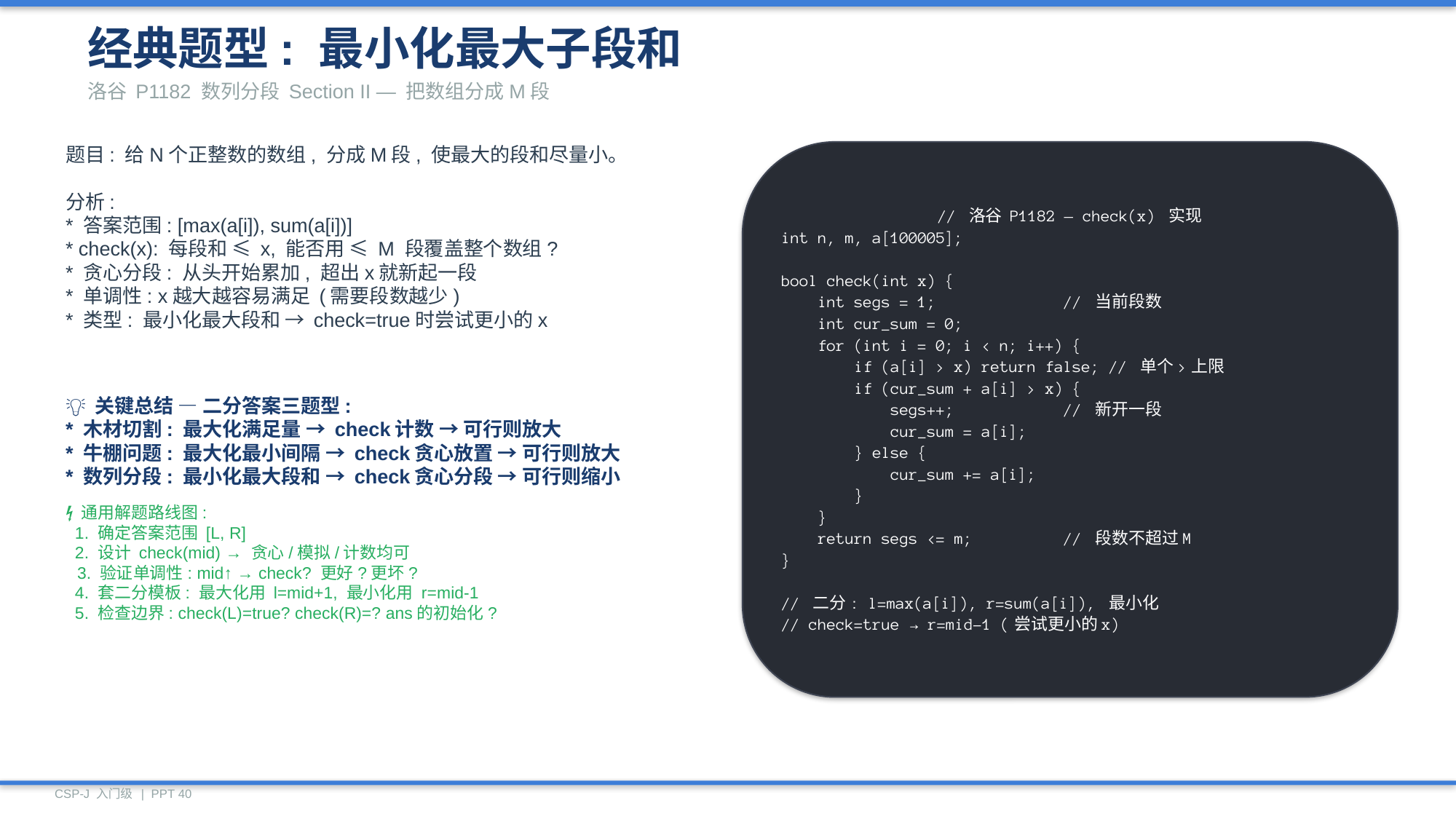

经典题型: 最小化最大子段和
洛谷 P1182 数列分段 Section II — 把数组分成M段
题目: 给N个正整数的数组, 分成M段, 使最大的段和尽量小。
分析:
* 答案范围: [max(a[i]), sum(a[i])]
* check(x): 每段和 ≤ x, 能否用 ≤ M 段覆盖整个数组?
* 贪心分段: 从头开始累加, 超出x就新起一段
* 单调性: x越大越容易满足 (需要段数越少)
* 类型: 最小化最大段和 → check=true时尝试更小的x
// 洛谷 P1182 — check(x) 实现
int n, m, a[100005];

bool check(int x) {
    int segs = 1;              // 当前段数
    int cur_sum = 0;
    for (int i = 0; i < n; i++) {
        if (a[i] > x) return false; // 单个>上限
        if (cur_sum + a[i] > x) {
            segs++;            // 新开一段
            cur_sum = a[i];
        } else {
            cur_sum += a[i];
        }
    }
    return segs <= m;          // 段数不超过M
}

// 二分: l=max(a[i]), r=sum(a[i]), 最小化
// check=true → r=mid-1 (尝试更小的x)
💡 关键总结 — 二分答案三题型:
* 木材切割: 最大化满足量 → check计数 → 可行则放大
* 牛棚问题: 最大化最小间隔 → check贪心放置 → 可行则放大
* 数列分段: 最小化最大段和 → check贪心分段 → 可行则缩小
⚡ 通用解题路线图:
  1. 确定答案范围 [L, R]
  2. 设计 check(mid) → 贪心/模拟/计数均可
  3. 验证单调性: mid↑ → check? 更好?更坏?
  4. 套二分模板: 最大化用 l=mid+1, 最小化用 r=mid-1
  5. 检查边界: check(L)=true? check(R)=? ans的初始化?

CSP-J 入门级  |  PPT 40